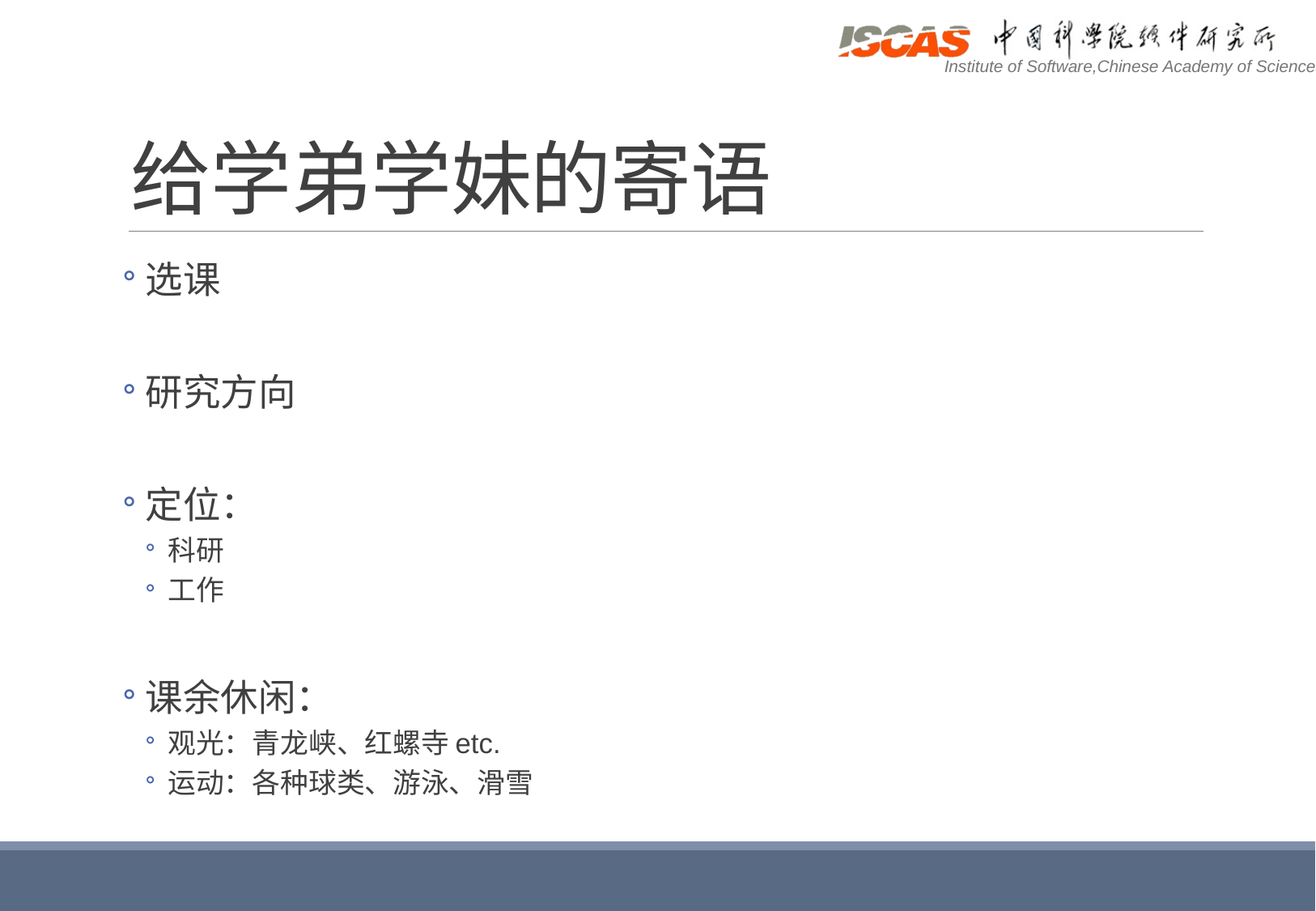

# 给学弟学妹的寄语
选课

研究方向

定位：
科研
工作

课余休闲：
观光：青龙峡、红螺寺etc.
运动：各种球类、游泳、滑雪